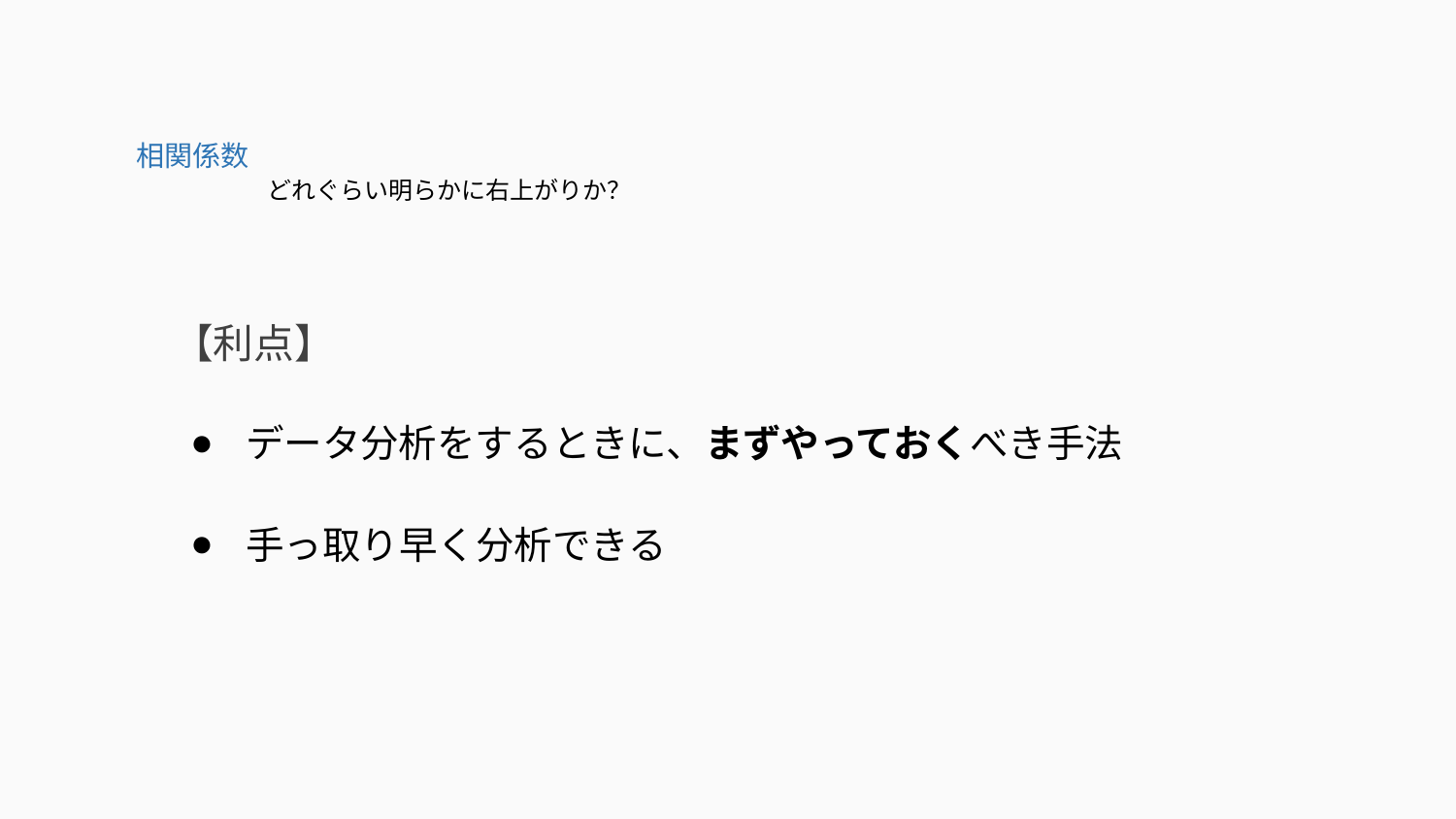

相関係数
どれぐらい明らかに右上がりか？
【利点】
データ分析をするときに、まずやっておくべき手法
手っ取り早く分析できる